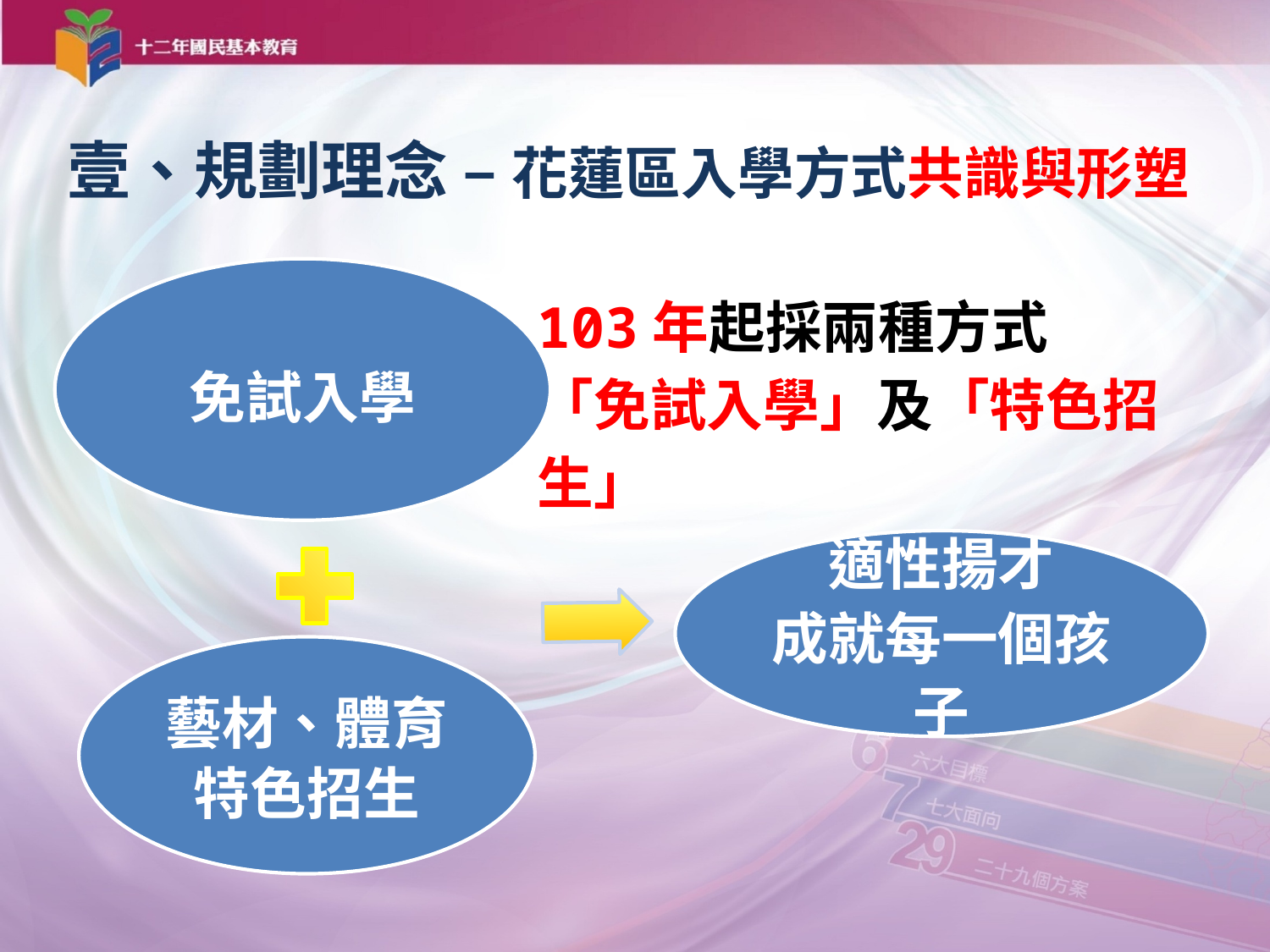

壹、規劃理念 – 花蓮區入學方式共識與形塑

免試入學

藝材、體育
特色招生

適性揚才
成就每一個孩子
103年起採兩種方式
「免試入學」及「特色招生」